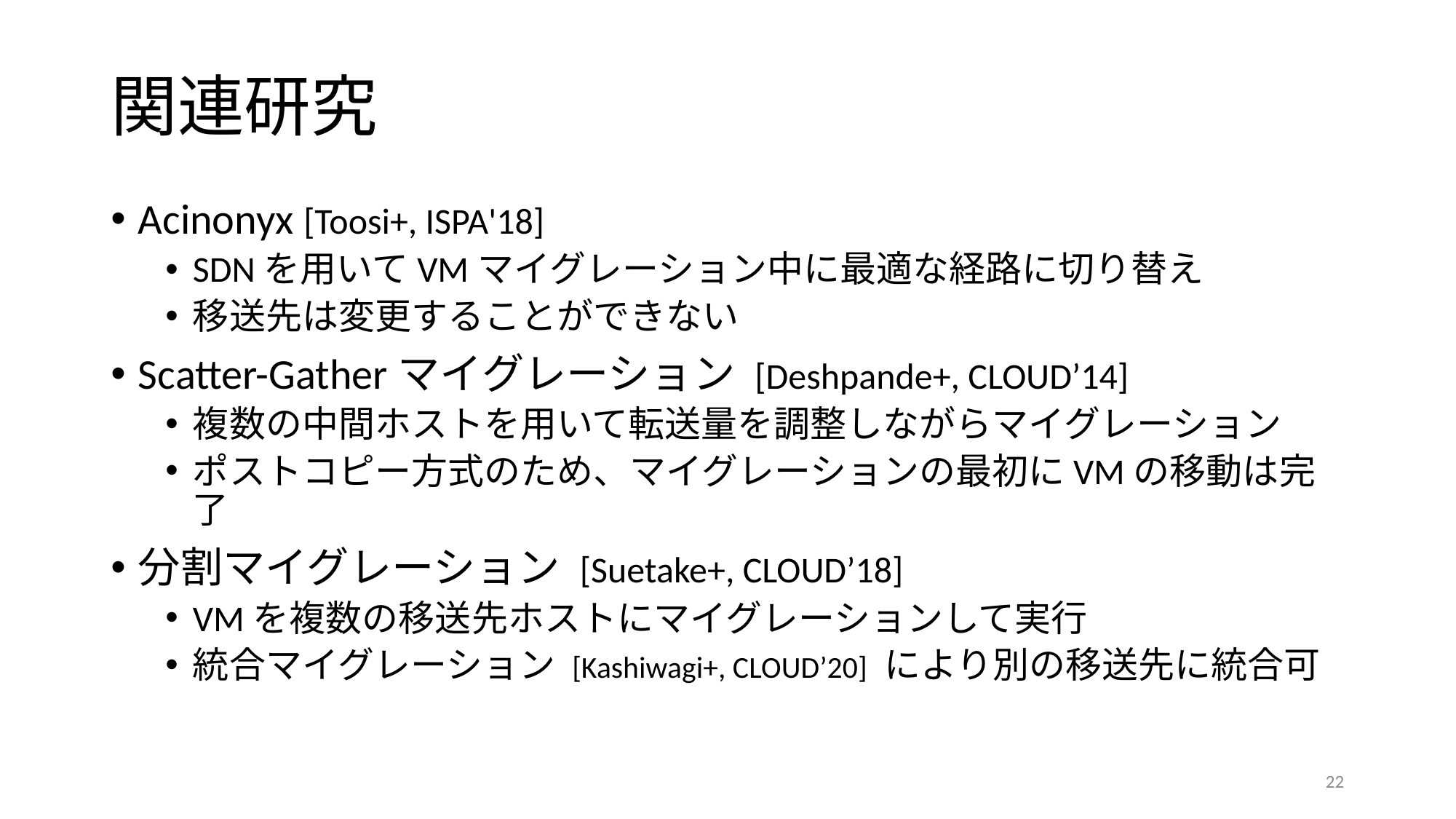

# 関連研究
Acinonyx [Toosi+, ISPA'18]
SDNを用いてVMマイグレーション中に最適な経路に切り替え
移送先は変更することができない
Scatter-Gatherマイグレーション [Deshpande+, CLOUD’14]
複数の中間ホストを用いて転送量を調整しながらマイグレーション
ポストコピー方式のため、マイグレーションの最初にVMの移動は完了
分割マイグレーション [Suetake+, CLOUD’18]
VMを複数の移送先ホストにマイグレーションして実行
統合マイグレーション [Kashiwagi+, CLOUD’20] により別の移送先に統合可

22